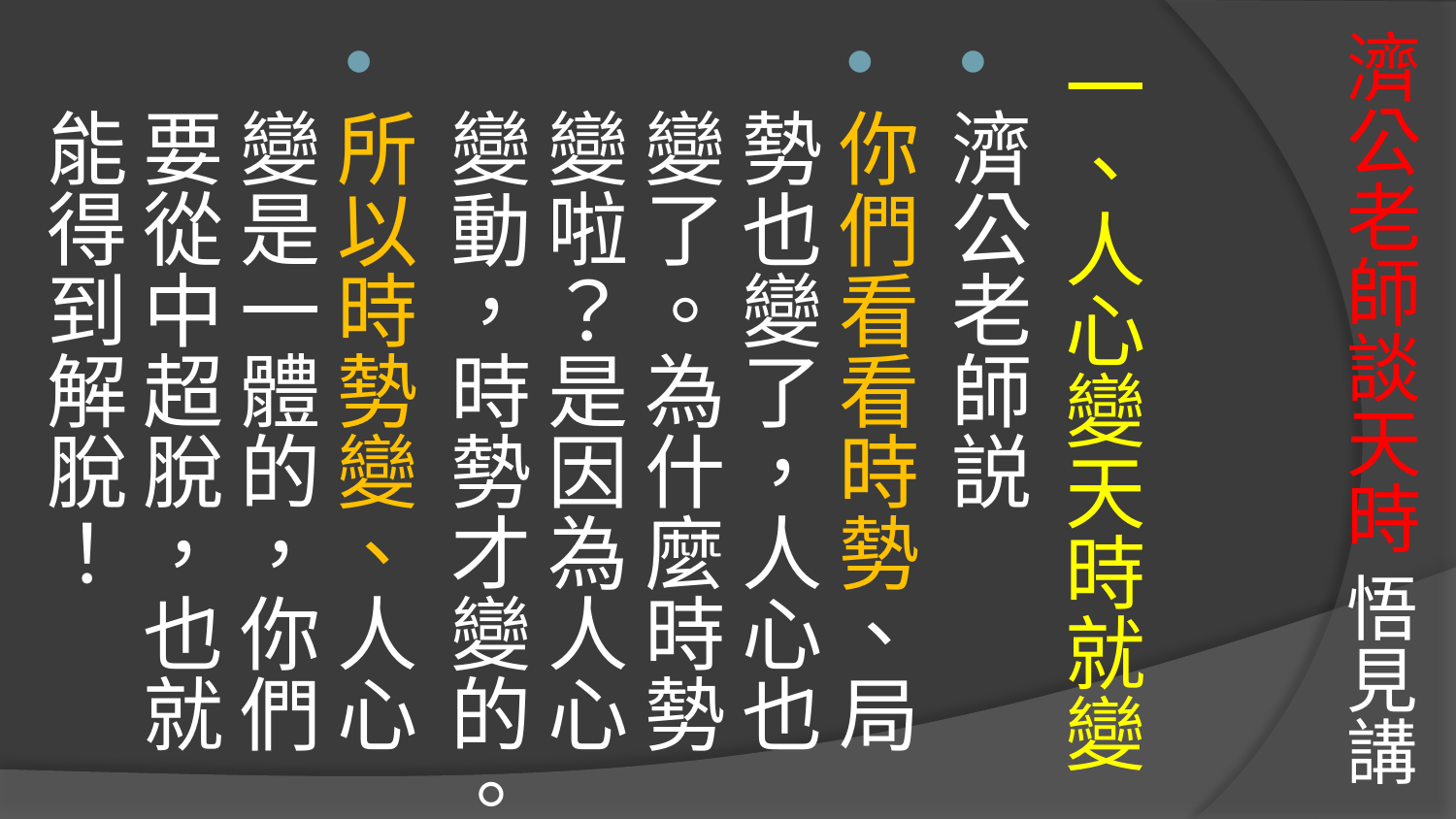

# 濟公老師談天時 悟見講
一、人心變天時就變
濟公老師説
你們看看時勢、局勢也變了，人心也變了。為什麼時勢變啦？是因為人心變動，時勢才變的。
所以時勢變、人心變是一體的，你們要從中超脫，也就能得到解脫！